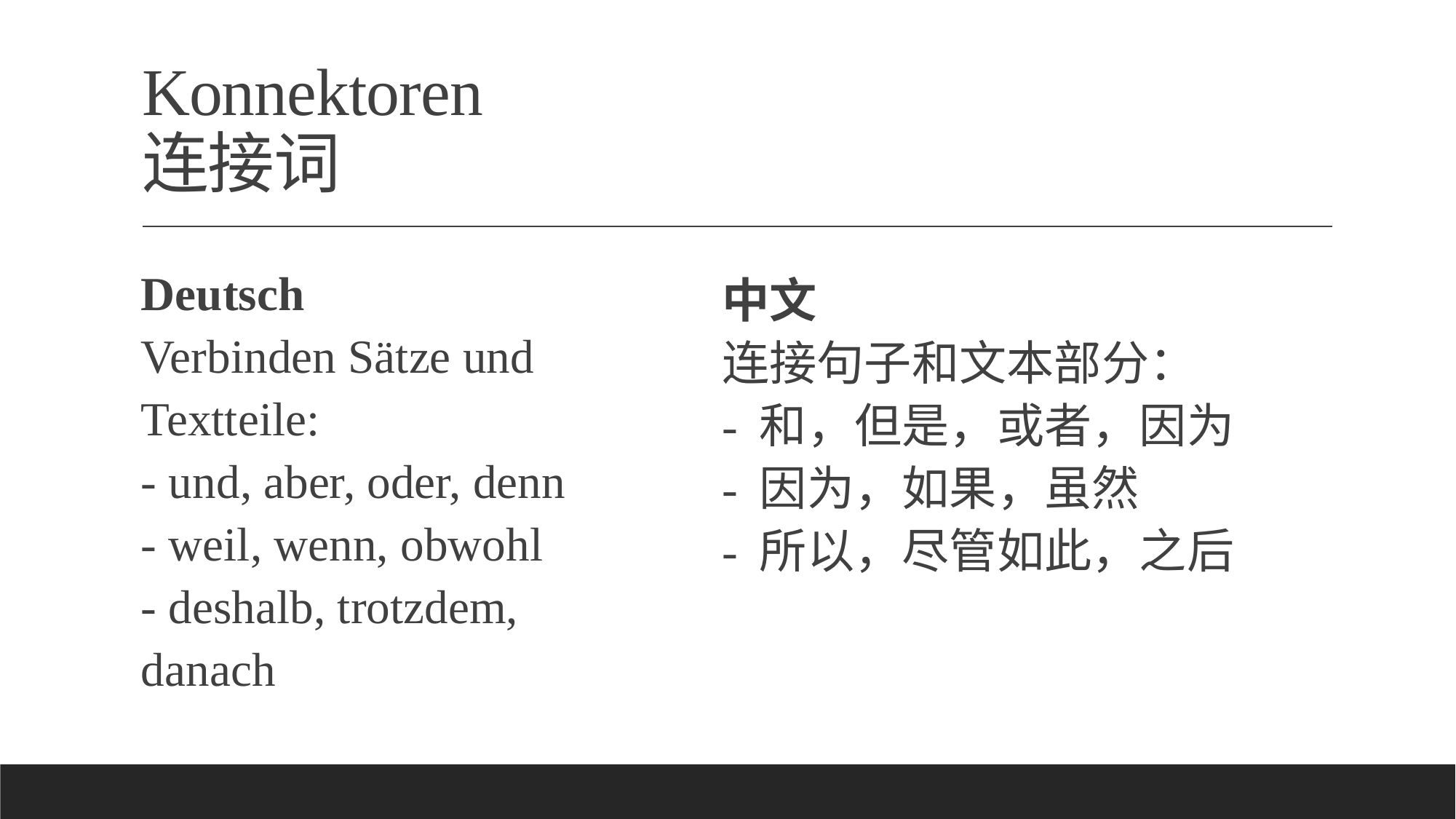

# Konnektoren 连接词
Deutsch
Verbinden Sätze und Textteile:
- und, aber, oder, denn
- weil, wenn, obwohl
- deshalb, trotzdem, danach
中文
连接句子和文本部分：
- 和，但是，或者，因为
- 因为，如果，虽然
- 所以，尽管如此，之后